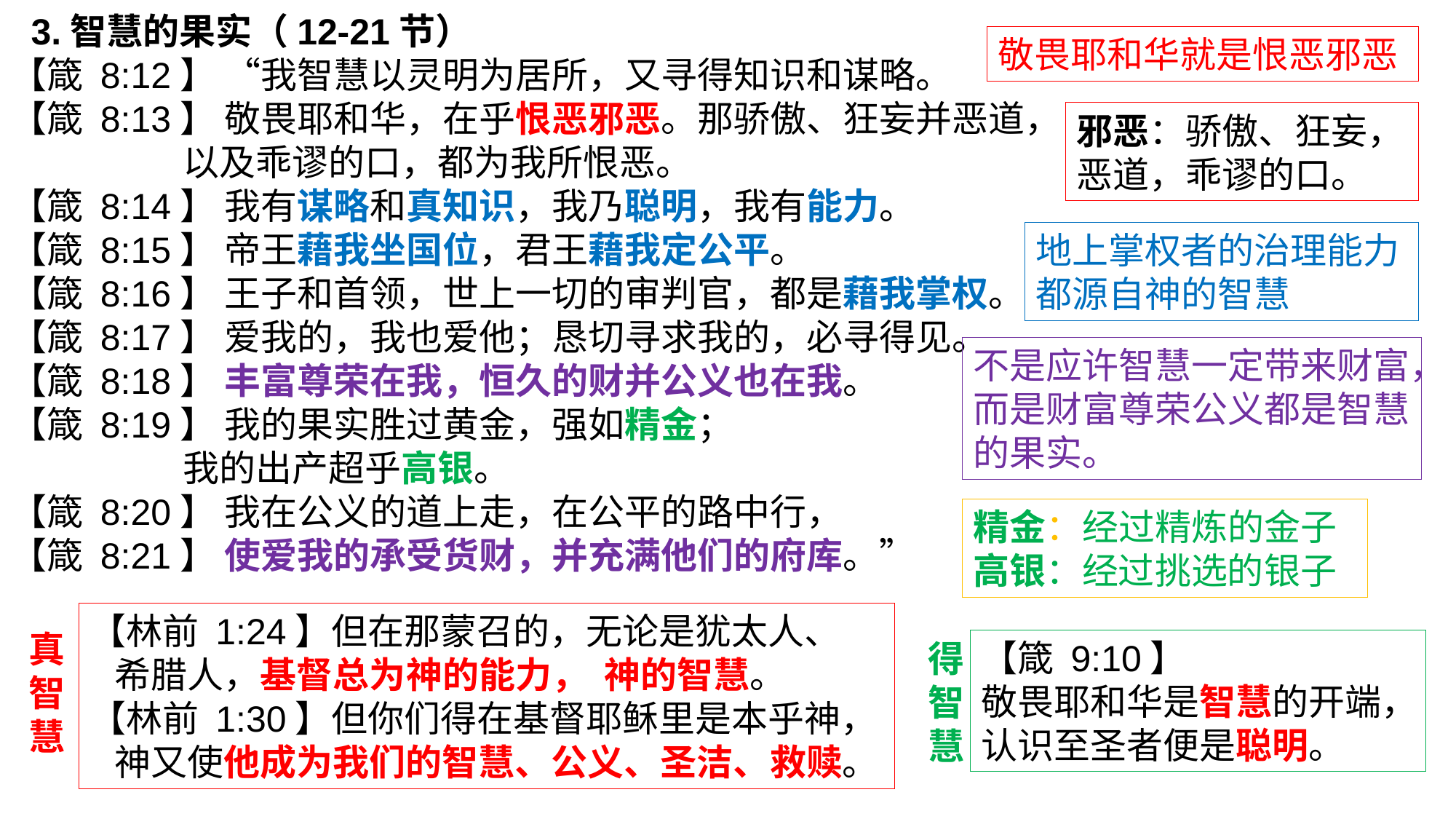

3.智慧的果实（12-21节）
【箴 8:12】 “我智慧以灵明为居所，又寻得知识和谋略。
【箴 8:13】 敬畏耶和华，在乎恨恶邪恶。那骄傲、狂妄并恶道，
                    以及乖谬的口，都为我所恨恶。
【箴 8:14】 我有谋略和真知识，我乃聪明，我有能力。
【箴 8:15】 帝王藉我坐国位，君王藉我定公平。
【箴 8:16】 王子和首领，世上一切的审判官，都是藉我掌权。
【箴 8:17】 爱我的，我也爱他；恳切寻求我的，必寻得见。
【箴 8:18】 丰富尊荣在我，恒久的财并公义也在我。
【箴 8:19】 我的果实胜过黄金，强如精金；
                    我的出产超乎高银。
【箴 8:20】 我在公义的道上走，在公平的路中行，
【箴 8:21】 使爱我的承受货财，并充满他们的府库。”
敬畏耶和华就是恨恶邪恶
邪恶：骄傲、狂妄，恶道，乖谬的口。
地上掌权者的治理能力都源自神的智慧
不是应许智慧一定带来财富，而是财富尊荣公义都是智慧的果实。
精金：经过精炼的金子
高银：经过挑选的银子
【林前 1:24】但在那蒙召的，无论是犹太人、
  希腊人，基督总为神的能力，  神的智慧。
【林前 1:30】但你们得在基督耶稣里是本乎神，
  神又使他成为我们的智慧、公义、圣洁、救赎。
真智慧
【箴 9:10】
敬畏耶和华是智慧的开端，
认识至圣者便是聪明。
得智慧